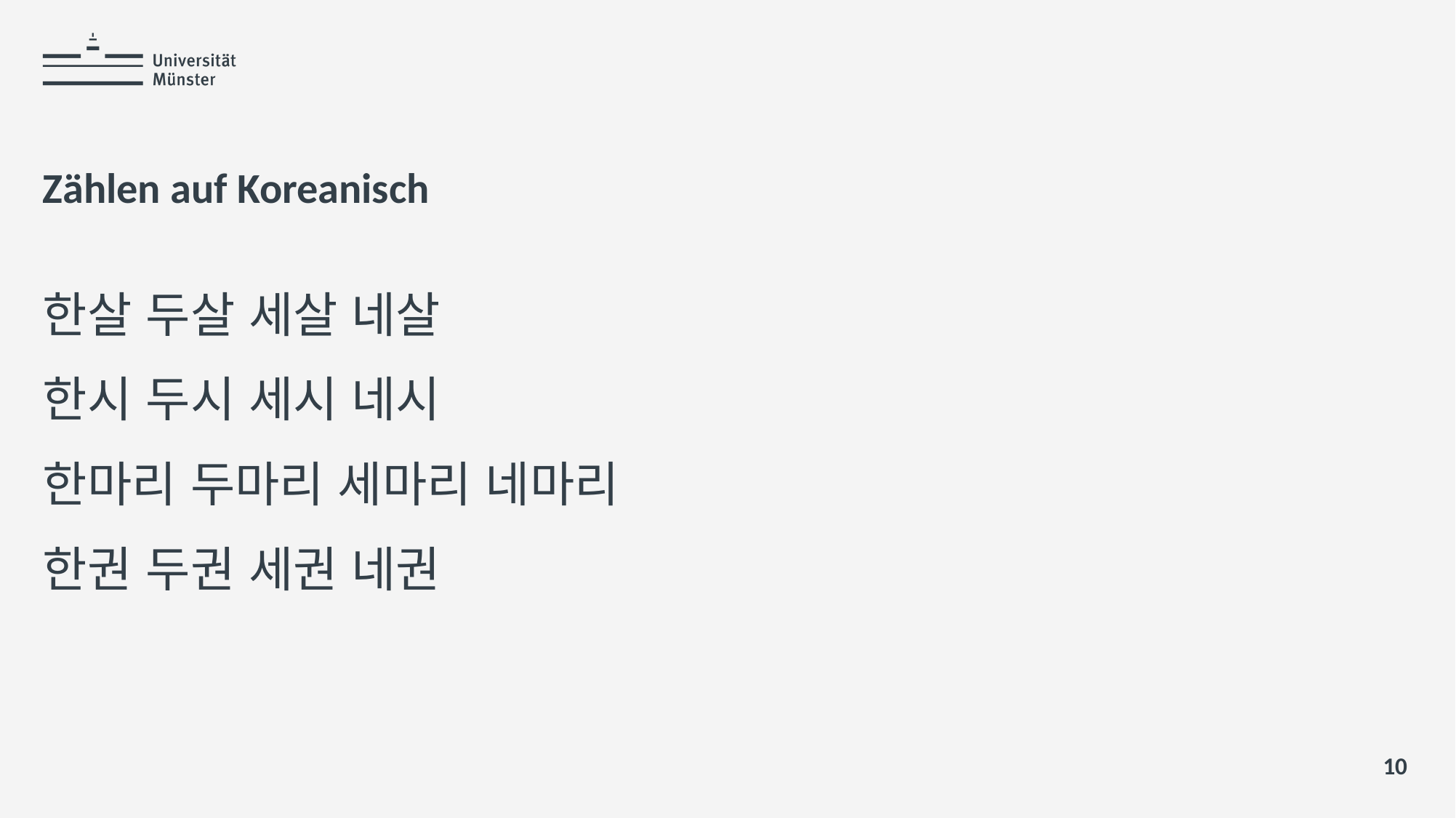

# Zählen auf Koreanisch
한살 두살 세살 네살
한시 두시 세시 네시
한마리 두마리 세마리 네마리
한권 두권 세권 네권

10